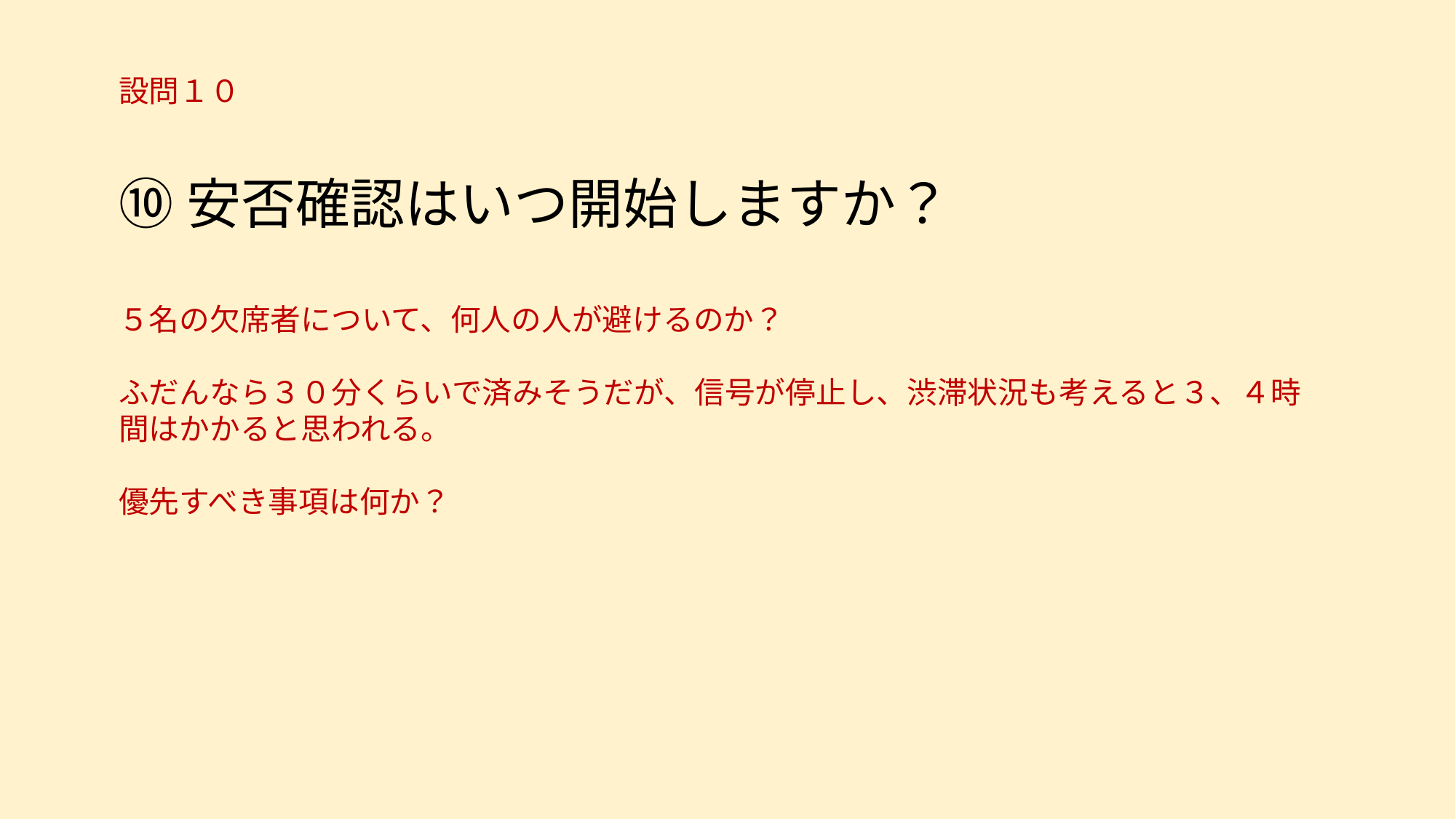

設問１０
⑩安否確認はいつ開始しますか？

５名の欠席者について、何人の人が避けるのか？

ふだんなら３０分くらいで済みそうだが、信号が停止し、渋滞状況も考えると３、４時間はかかると思われる。

優先すべき事項は何か？